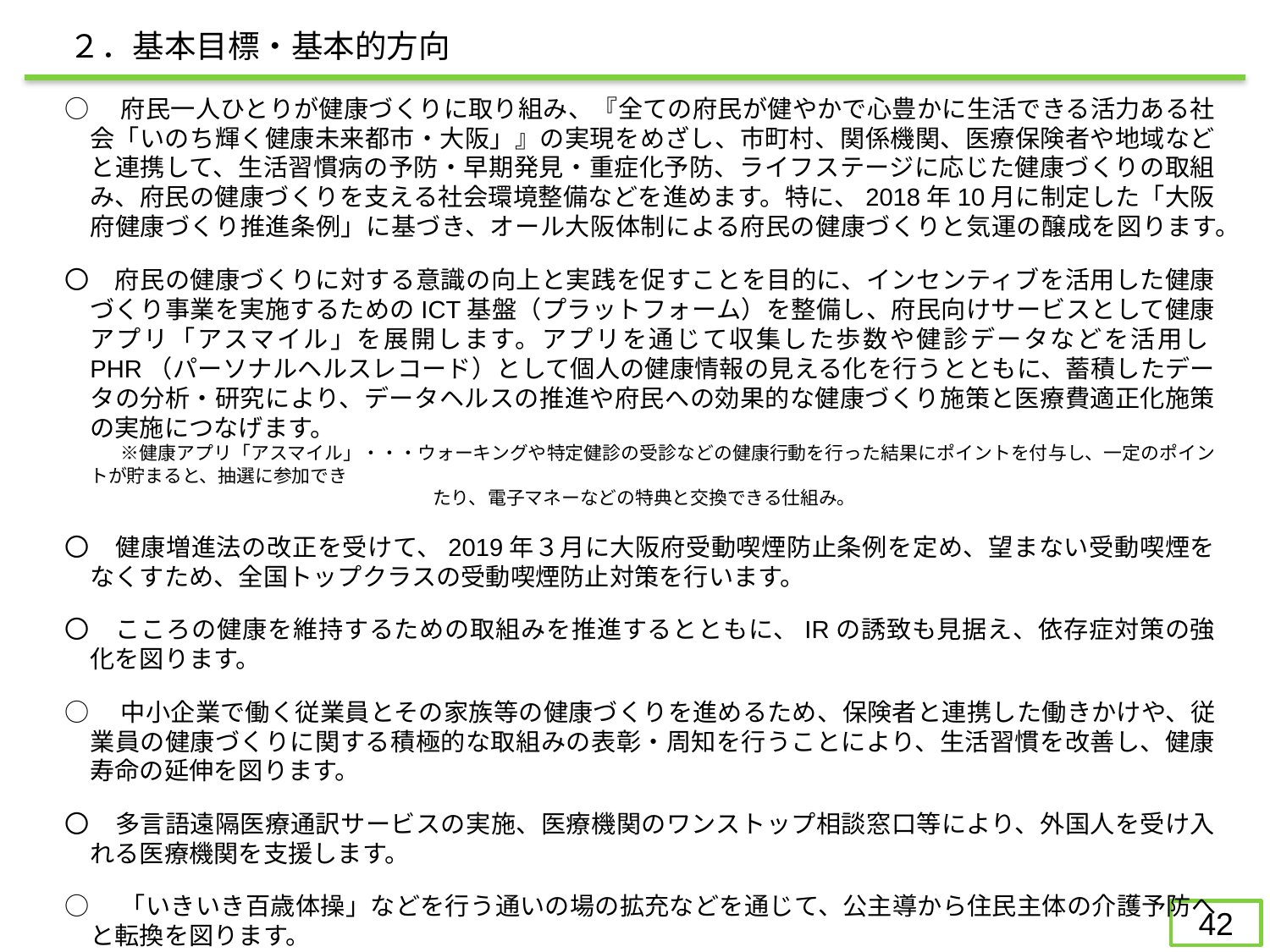

２．基本目標・基本的方向
○　府民一人ひとりが健康づくりに取り組み、『全ての府民が健やかで心豊かに生活できる活力ある社会「いのち輝く健康未来都市・大阪」』の実現をめざし、市町村、関係機関、医療保険者や地域などと連携して、生活習慣病の予防・早期発見・重症化予防、ライフステージに応じた健康づくりの取組み、府民の健康づくりを支える社会環境整備などを進めます。特に、2018年10月に制定した「大阪府健康づくり推進条例」に基づき、オール大阪体制による府民の健康づくりと気運の醸成を図ります。

〇　府民の健康づくりに対する意識の向上と実践を促すことを目的に、インセンティブを活用した健康づくり事業を実施するためのICT基盤（プラットフォーム）を整備し、府民向けサービスとして健康アプリ「アスマイル」を展開します。アプリを通じて収集した歩数や健診データなどを活用しPHR（パーソナルヘルスレコード）として個人の健康情報の見える化を行うとともに、蓄積したデータの分析・研究により、データヘルスの推進や府民への効果的な健康づくり施策と医療費適正化施策の実施につなげます。
　　　※健康アプリ「アスマイル」・・・ウォーキングや特定健診の受診などの健康行動を行った結果にポイントを付与し、一定のポイントが貯まると、抽選に参加でき
　　　　　　　　　　　　　　　　　　　　たり、電子マネーなどの特典と交換できる仕組み。

〇　健康増進法の改正を受けて、2019年３月に大阪府受動喫煙防止条例を定め、望まない受動喫煙をなくすため、全国トップクラスの受動喫煙防止対策を行います。

〇　こころの健康を維持するための取組みを推進するとともに、IRの誘致も見据え、依存症対策の強化を図ります。

○　中小企業で働く従業員とその家族等の健康づくりを進めるため、保険者と連携した働きかけや、従業員の健康づくりに関する積極的な取組みの表彰・周知を行うことにより、生活習慣を改善し、健康寿命の延伸を図ります。

〇　多言語遠隔医療通訳サービスの実施、医療機関のワンストップ相談窓口等により、外国人を受け入れる医療機関を支援します。

○　「いきいき百歳体操」などを行う通いの場の拡充などを通じて、公主導から住民主体の介護予防へと転換を図ります。

〇　2025年大阪・関西万博のテーマである「いのち輝く未来社会」の実現に向けて、地域の健康づくり活動に加え、革新技術を最大限活用し、 “１０歳若返り”の取組を、府内市町村や企業と連携し、充実・拡大を図ります。（➡Topic⑥：10歳若返りの取組み）
42